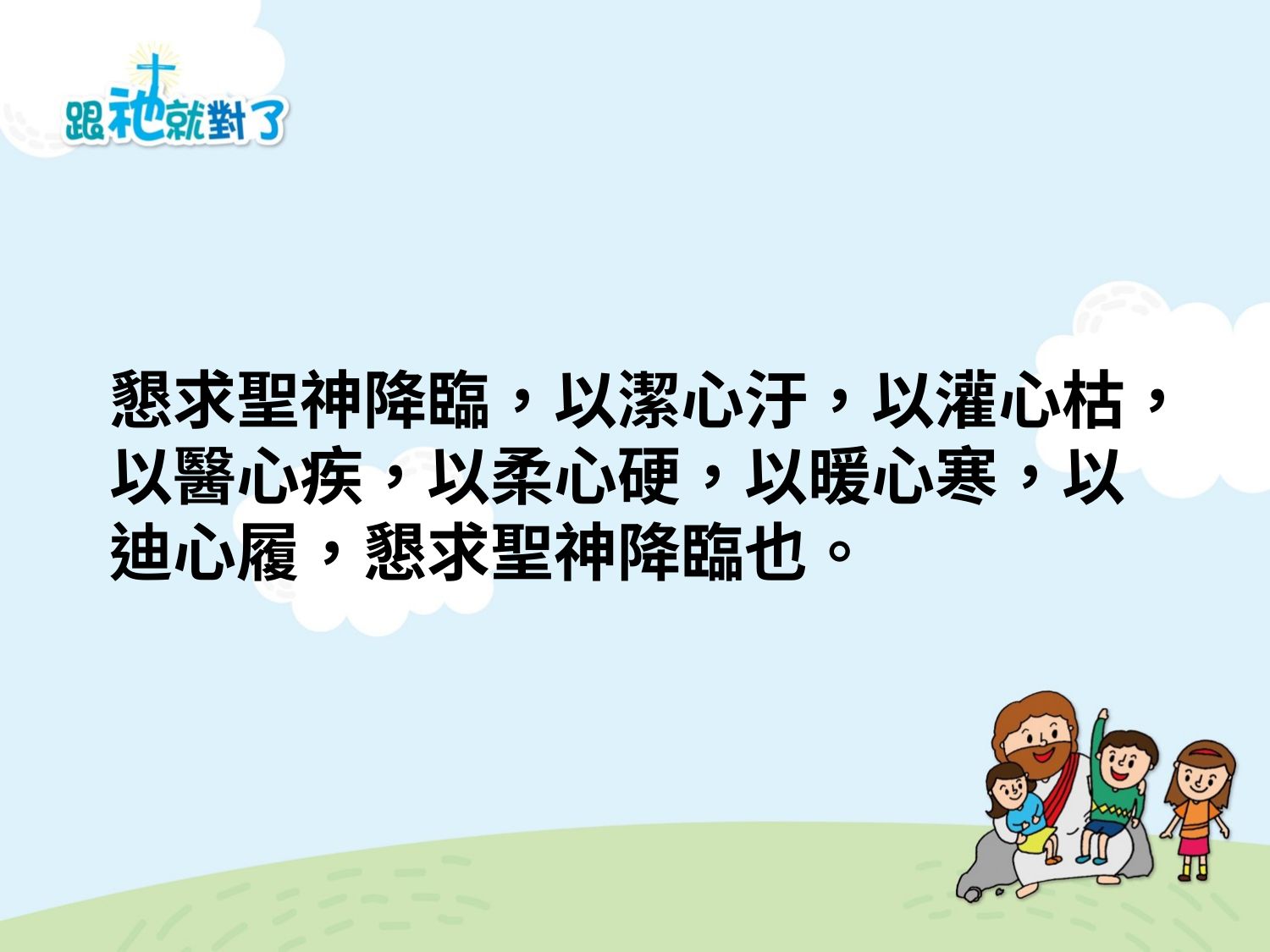

懇求聖神降臨，以潔心汙，以灌心枯，以醫心疾，以柔心硬，以暖心寒，以迪心履，懇求聖神降臨也。